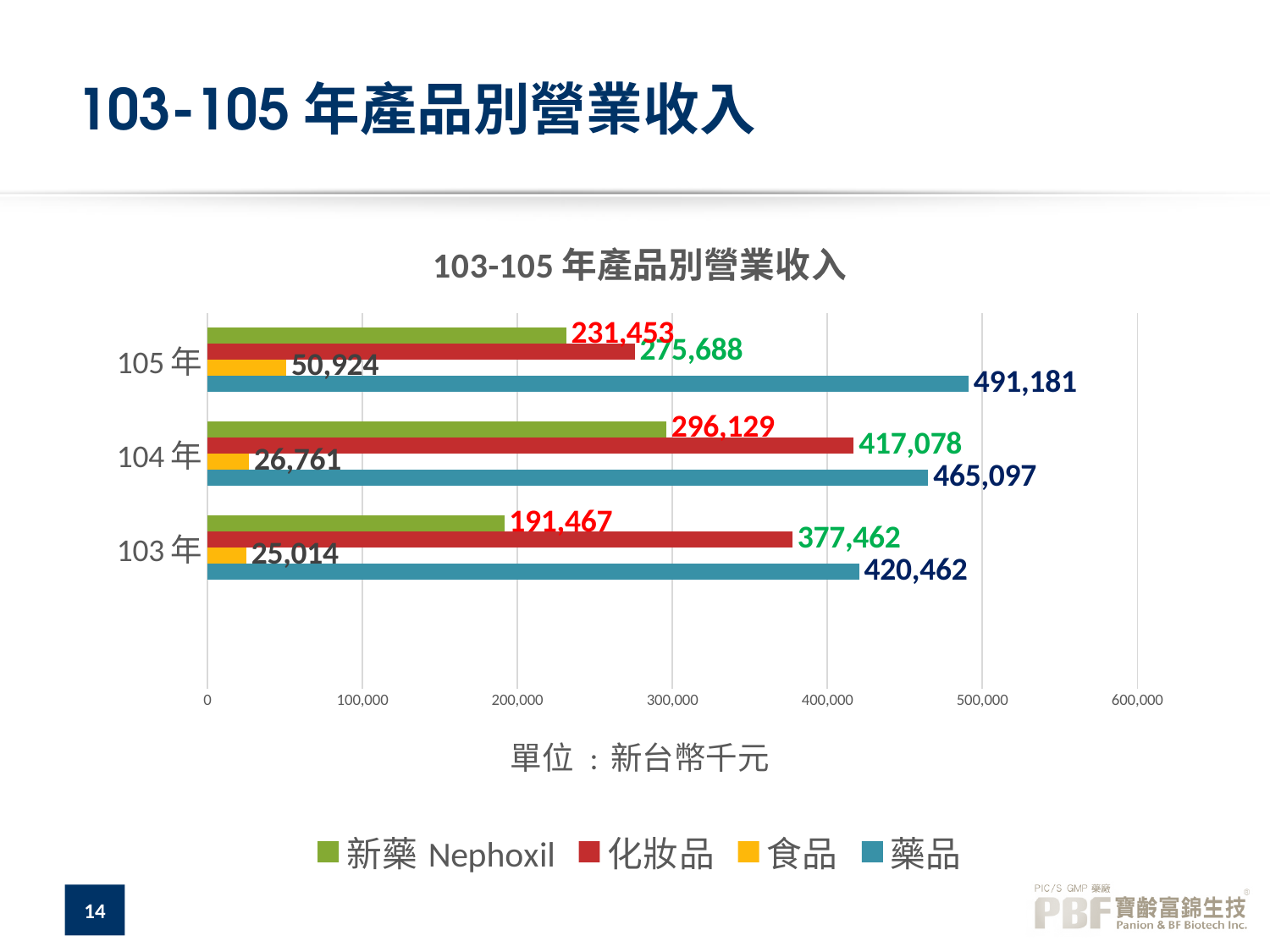

# 103-105年產品別營業收入

### Chart: 103-105年產品別營業收入

| Category | 藥品 | 食品 | 化妝品 | 新藥Nephoxil |
|---|---|---|---|---|
|  | None | None | None | None |
| 103年 | 420462.0 | 25014.0 | 377462.0 | 191467.0 |
| 104年 | 465097.0 | 26761.0 | 417078.0 | 296129.0 |
| 105年 | 491181.0 | 50924.0 | 275688.0 | 231453.0 |
14